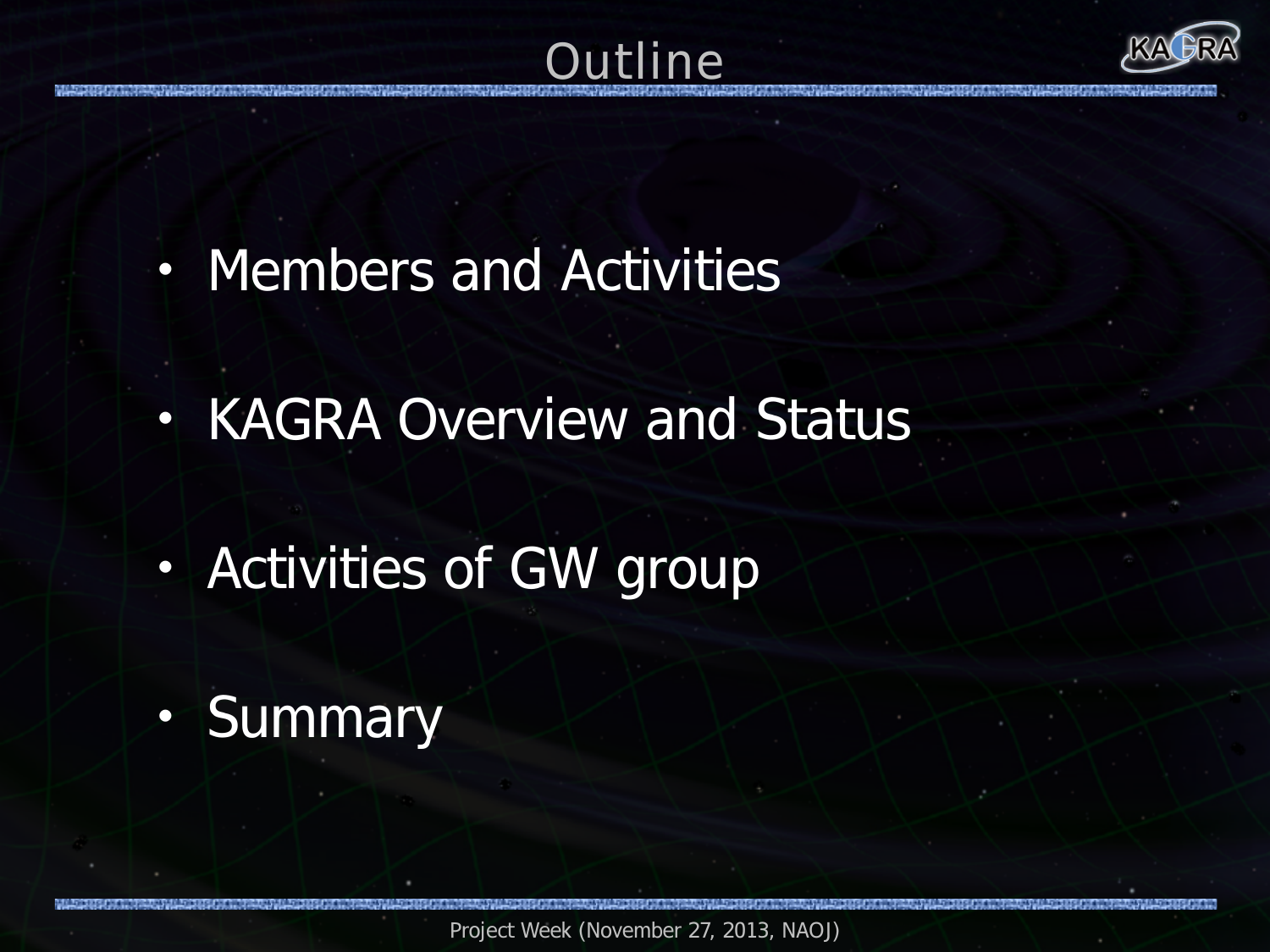

# Outline
・Members and Activities

・KAGRA Overview and Status

・Activities of GW group

・Summary

Project Week (November 27, 2013, NAOJ)